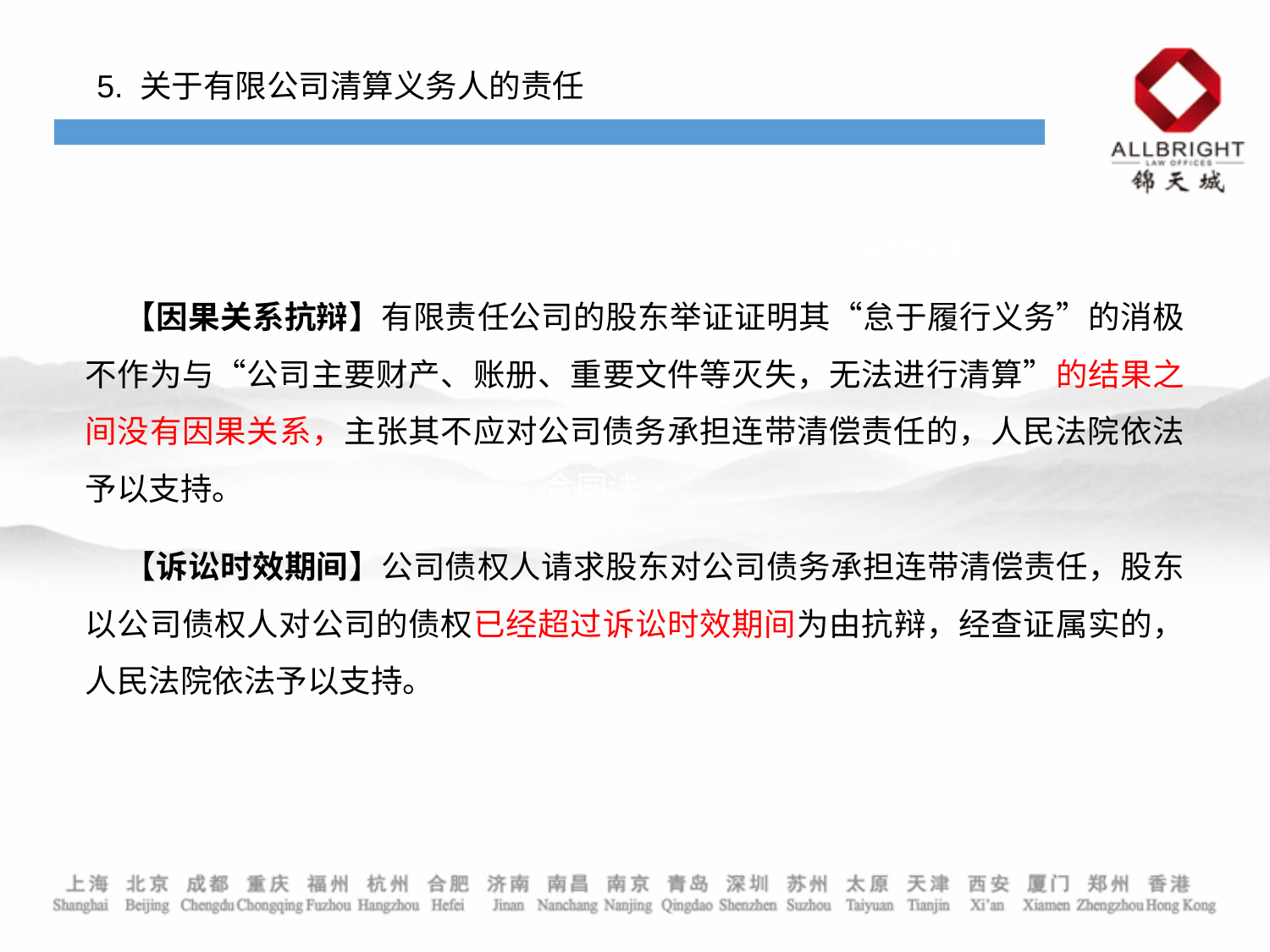

5. 关于有限公司清算义务人的责任

合同的变更
    【因果关系抗辩】有限责任公司的股东举证证明其“怠于履行义务”的消极不作为与“公司主要财产、账册、重要文件等灭失，无法进行清算”的结果之间没有因果关系，主张其不应对公司债务承担连带清偿责任的，人民法院依法予以支持。
    【诉讼时效期间】公司债权人请求股东对公司债务承担连带清偿责任，股东以公司债权人对公司的债权已经超过诉讼时效期间为由抗辩，经查证属实的，人民法院依法予以支持。
合同法